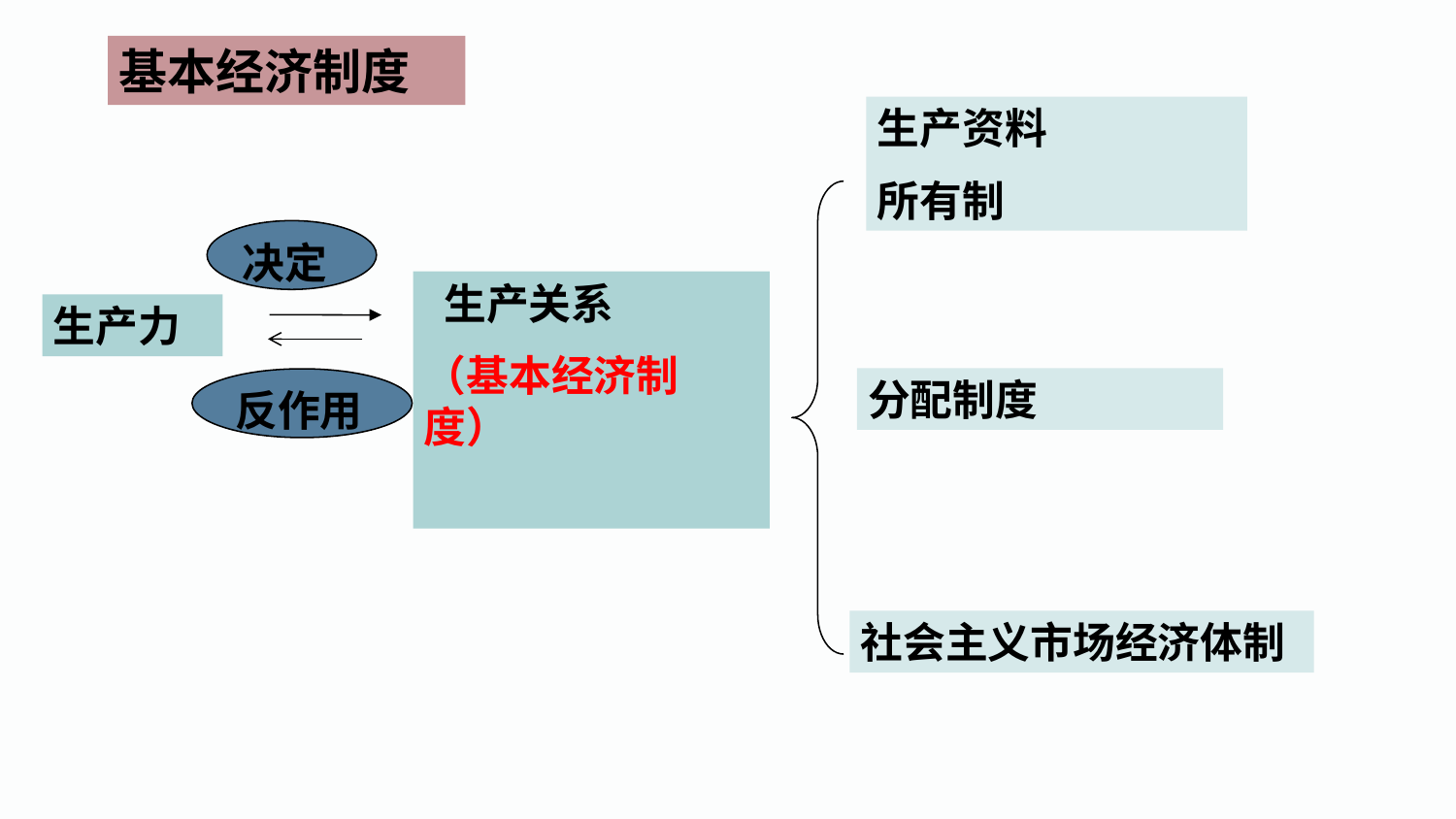

基本经济制度
生产资料
所有制

决定
 生产关系
（基本经济制度）

生产力

分配制度
反作用
社会主义市场经济体制